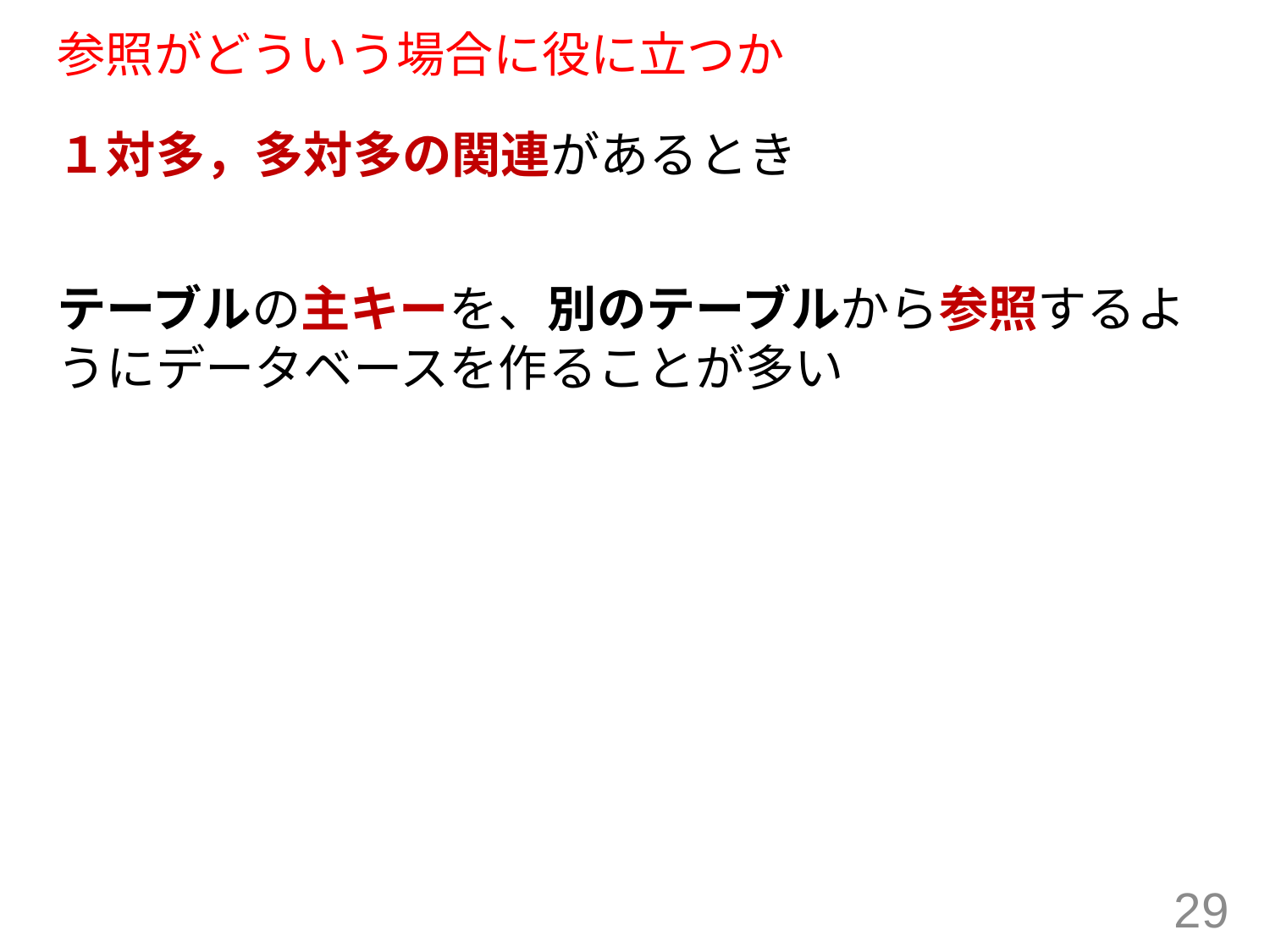

# 参照がどういう場合に役に立つか
１対多，多対多の関連があるとき

テーブルの主キーを、別のテーブルから参照するようにデータベースを作ることが多い

29